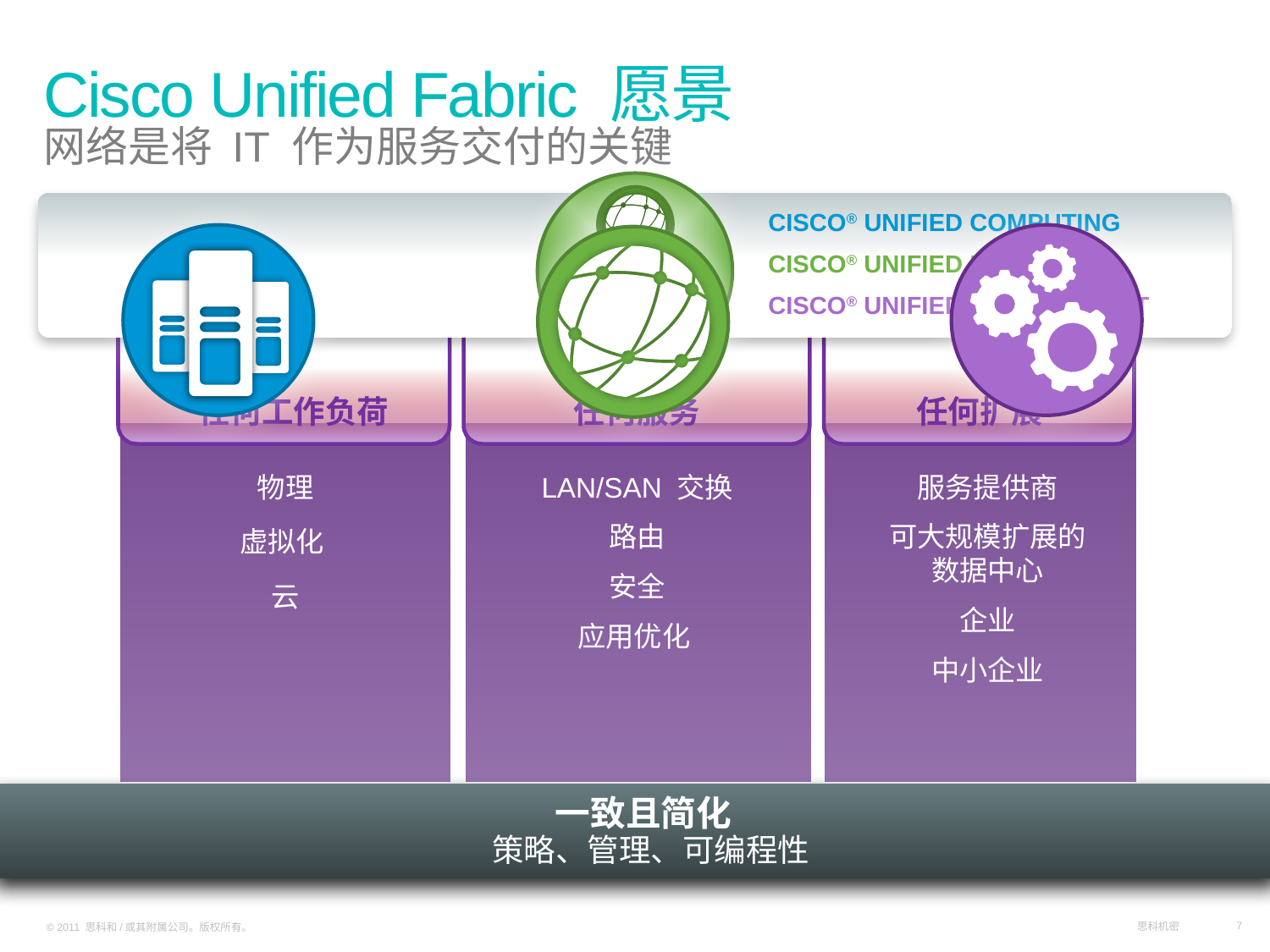

# Cisco Unified Fabric 愿景 网络是将 IT 作为服务交付的关键

CISCO® UNIFIED COMPUTING
CISCO® UNIFIED FABRIC
CISCO® UNIFIED MANAGEMENT

任何工作负荷
任何服务
任何扩展

物理
虚拟化
云

LAN/SAN 交换
路由
安全
应用优化

服务提供商
可大规模扩展的
数据中心
企业
中小企业

一致且简化
 策略、管理、可编程性